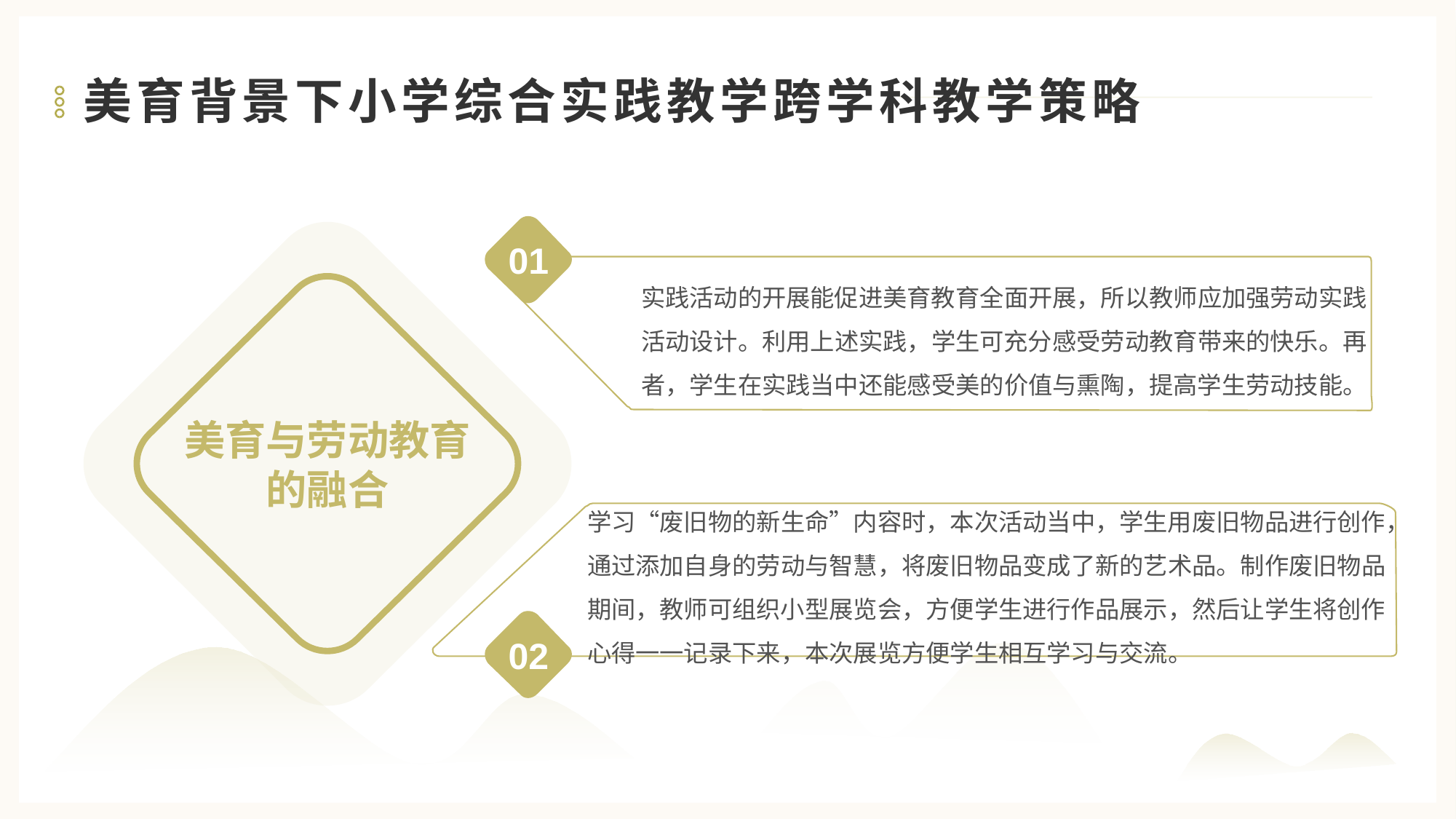

# 美育背景下小学综合实践教学跨学科教学策略
01

实践活动的开展能促进美育教育全面开展，所以教师应加强劳动实践活动设计。利用上述实践，学生可充分感受劳动教育带来的快乐。再者，学生在实践当中还能感受美的价值与熏陶，提高学生劳动技能。
美育与劳动教育的融合
学习“废旧物的新生命”内容时，本次活动当中，学生用废旧物品进行创作，通过添加自身的劳动与智慧，将废旧物品变成了新的艺术品。制作废旧物品期间，教师可组织小型展览会，方便学生进行作品展示，然后让学生将创作心得一一记录下来，本次展览方便学生相互学习与交流。
02